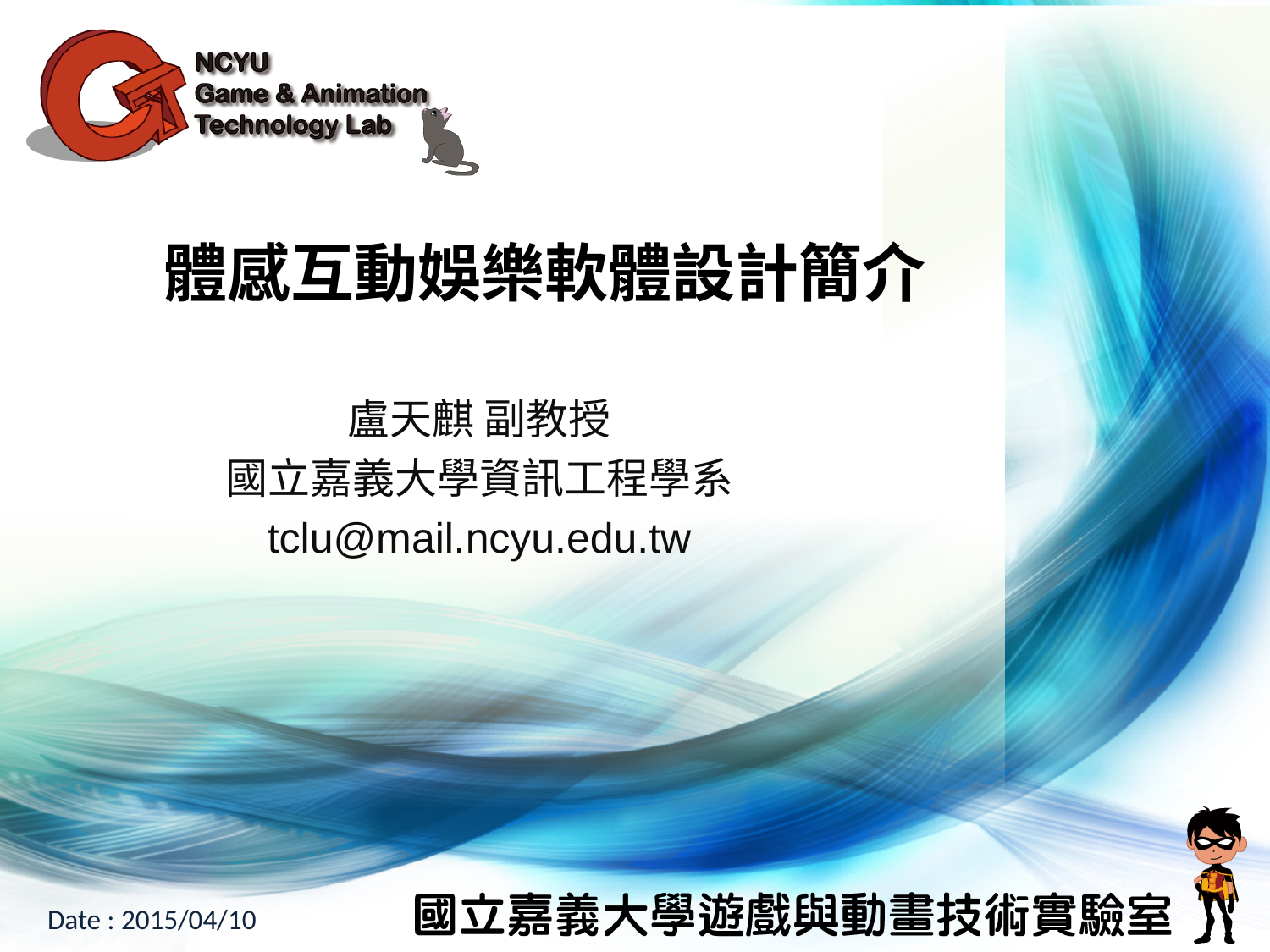

# 體感互動娛樂軟體設計簡介
盧天麒 副教授
國立嘉義大學資訊工程學系
tclu@mail.ncyu.edu.tw
Date : 2015/04/10